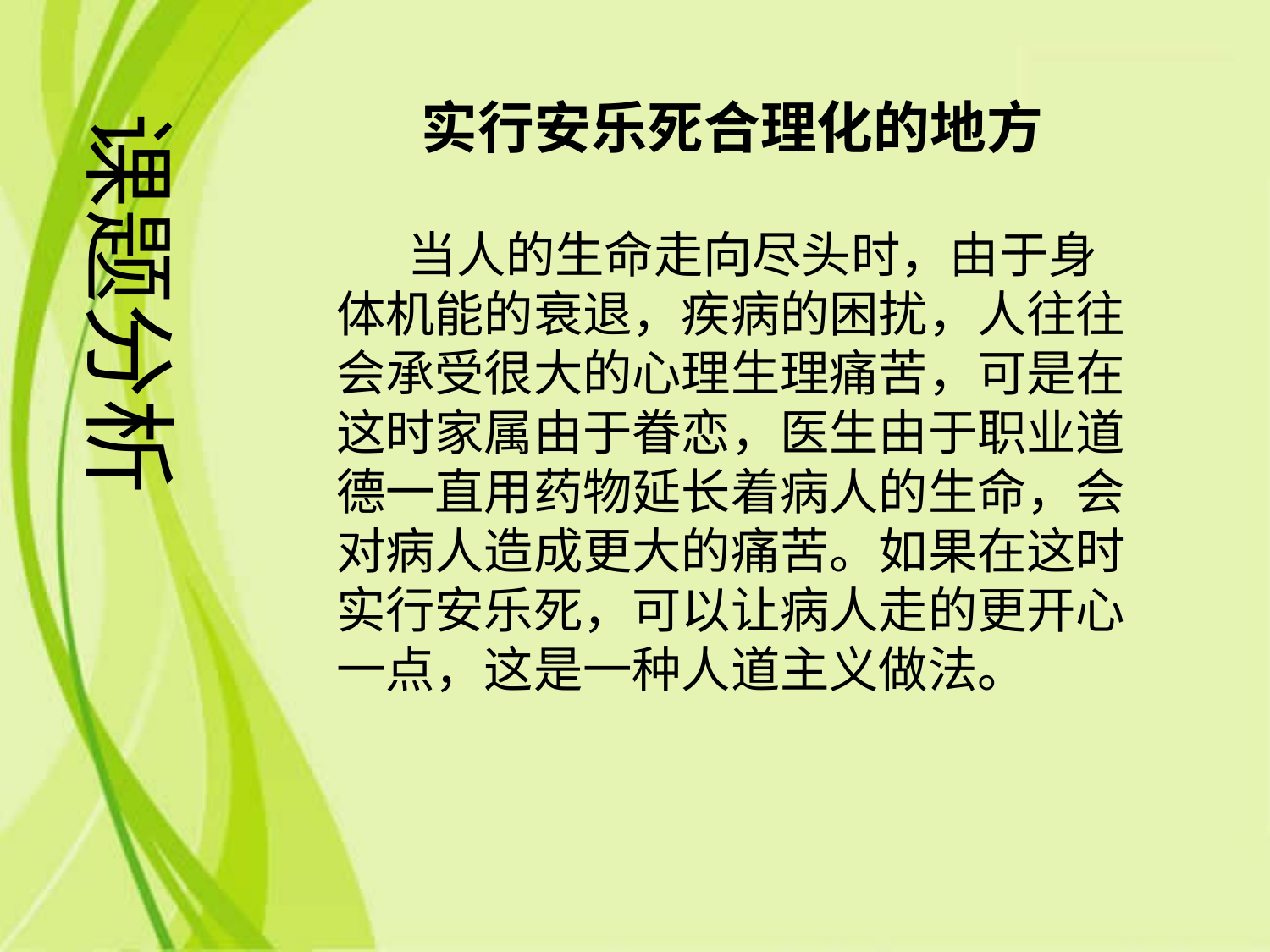

课题分析
实行安乐死合理化的地方
        当人的生命走向尽头时，由于身体机能的衰退，疾病的困扰，人往往会承受很大的心理生理痛苦，可是在这时家属由于眷恋，医生由于职业道德一直用药物延长着病人的生命，会对病人造成更大的痛苦。如果在这时实行安乐死，可以让病人走的更开心一点，这是一种人道主义做法。